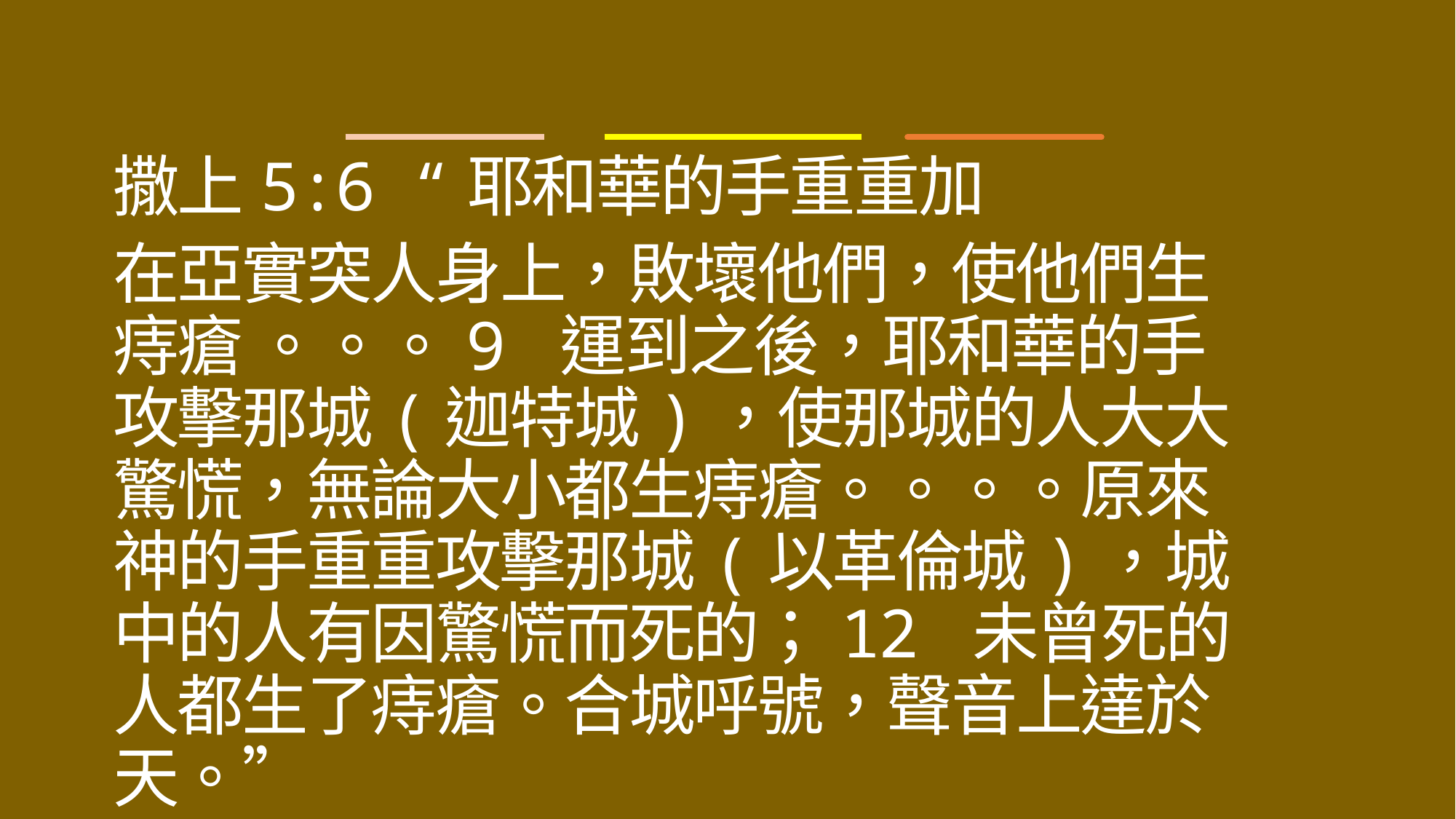

撒上5:6 “耶和華的手重重加
在亞實突人身上，敗壞他們，使他們生痔瘡 。。。9 運到之後，耶和華的手攻擊那城(迦特城)，使那城的人大大驚慌，無論大小都生痔瘡。。。。原來神的手重重攻擊那城(以革倫城)，城中的人有因驚慌而死的；12 未曾死的人都生了痔瘡。合城呼號，聲音上達於天。”